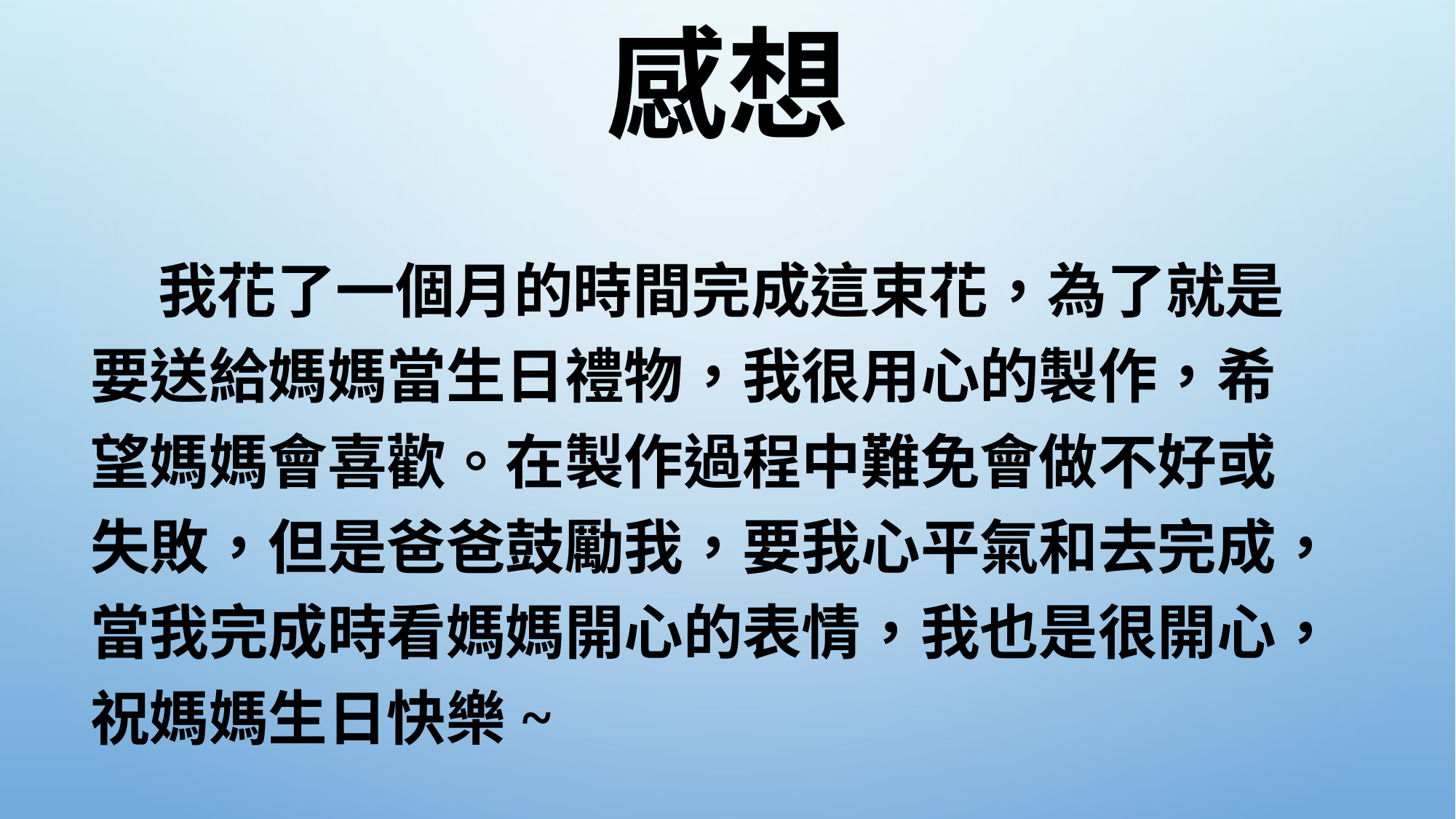

# 感想
    我花了一個月的時間完成這束花，為了就是要送給媽媽當生日禮物，我很用心的製作，希望媽媽會喜歡。在製作過程中難免會做不好或失敗，但是爸爸鼓勵我，要我心平氣和去完成，當我完成時看媽媽開心的表情，我也是很開心，祝媽媽生日快樂~